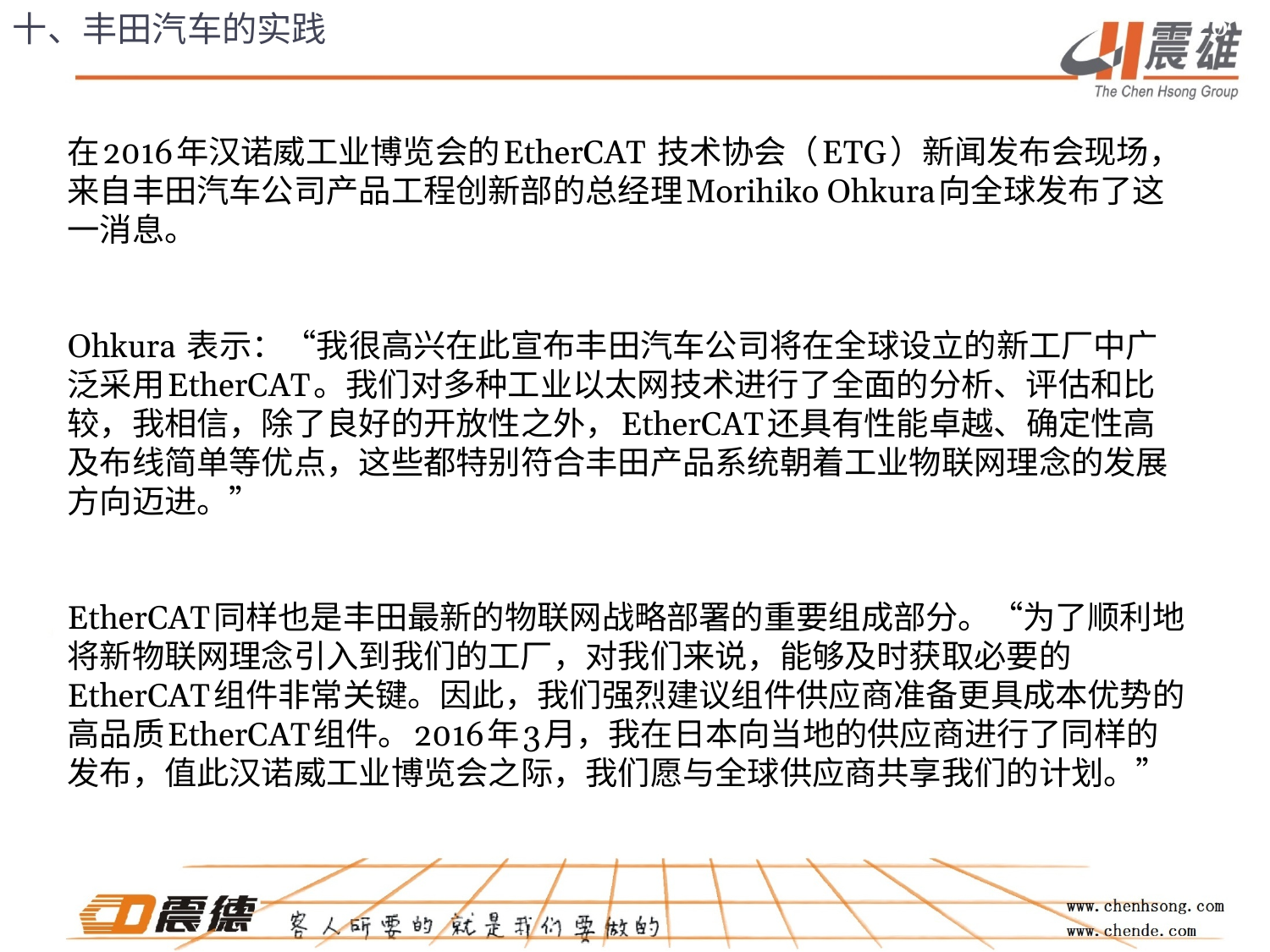

十、丰田汽车的实践

26
在2016年汉诺威工业博览会的EtherCAT 技术协会（ETG）新闻发布会现场，来自丰田汽车公司产品工程创新部的总经理Morihiko Ohkura向全球发布了这一消息。

Ohkura 表示：“我很高兴在此宣布丰田汽车公司将在全球设立的新工厂中广泛采用EtherCAT。我们对多种工业以太网技术进行了全面的分析、评估和比较，我相信，除了良好的开放性之外，EtherCAT还具有性能卓越、确定性高及布线简单等优点，这些都特别符合丰田产品系统朝着工业物联网理念的发展方向迈进。”

EtherCAT同样也是丰田最新的物联网战略部署的重要组成部分。“为了顺利地将新物联网理念引入到我们的工厂，对我们来说，能够及时获取必要的EtherCAT组件非常关键。因此，我们强烈建议组件供应商准备更具成本优势的高品质EtherCAT组件。2016年3月，我在日本向当地的供应商进行了同样的发布，值此汉诺威工业博览会之际，我们愿与全球供应商共享我们的计划。”